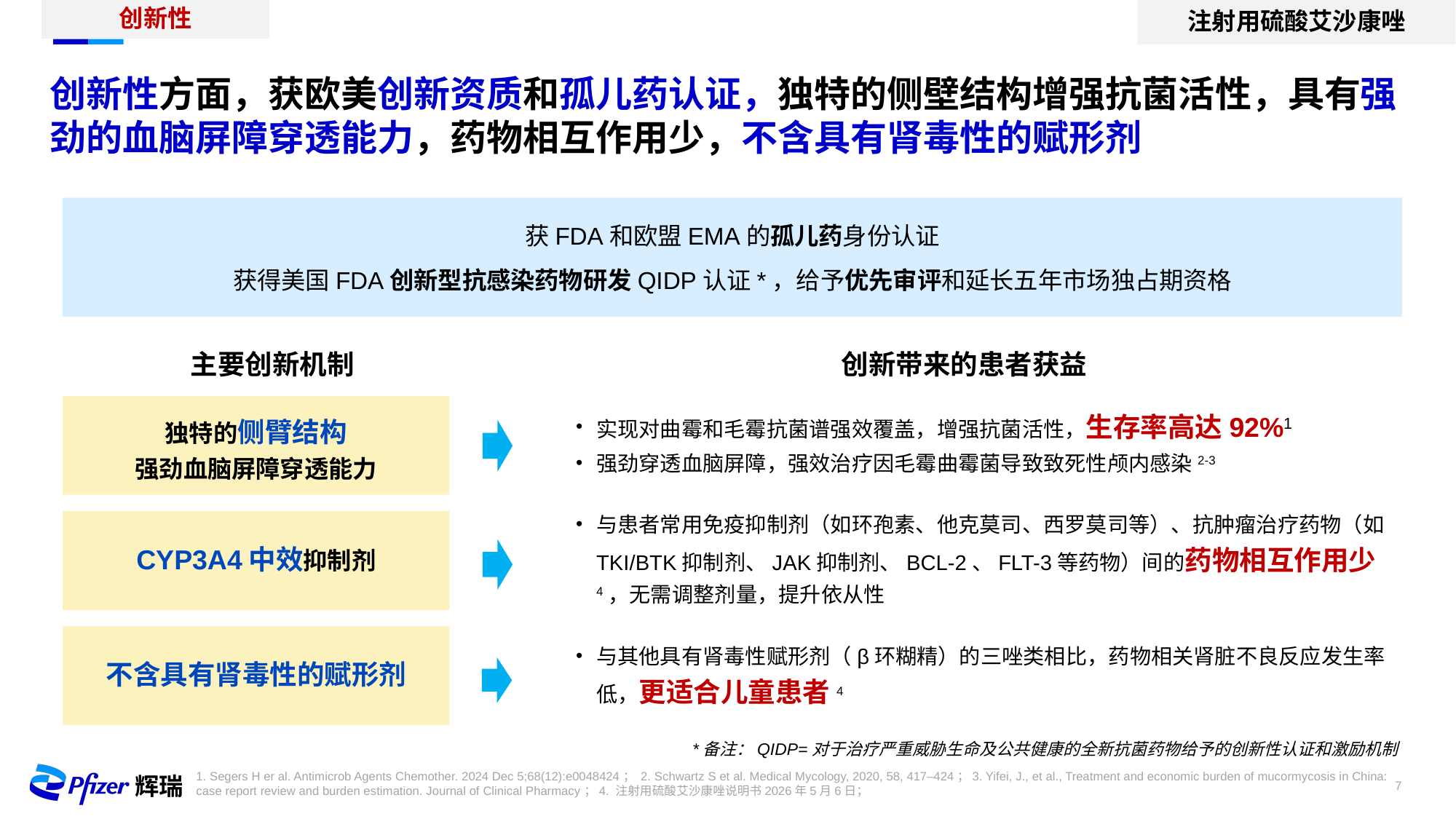

创新性
注射用硫酸艾沙康唑
创新性方面，获欧美创新资质和孤儿药认证，独特的侧壁结构增强抗菌活性，具有强劲的血脑屏障穿透能力，药物相互作用少，不含具有肾毒性的赋形剂

获FDA和欧盟EMA的孤儿药身份认证
获得美国FDA创新型抗感染药物研发QIDP认证*，给予优先审评和延长五年市场独占期资格
主要创新机制
创新带来的患者获益
独特的侧臂结构
强劲血脑屏障穿透能力
实现对曲霉和毛霉抗菌谱强效覆盖，增强抗菌活性，生存率高达92%1
强劲穿透血脑屏障，强效治疗因毛霉曲霉菌导致致死性颅内感染2-3

与患者常用免疫抑制剂（如环孢素、他克莫司、西罗莫司等）、抗肿瘤治疗药物（如TKI/BTK抑制剂、JAK抑制剂、BCL-2、FLT-3等药物）间的药物相互作用少4，无需调整剂量，提升依从性
CYP3A4中效抑制剂

与其他具有肾毒性赋形剂（β环糊精）的三唑类相比，药物相关肾脏不良反应发生率低，更适合儿童患者4
不含具有肾毒性的赋形剂

*备注：QIDP=对于治疗严重威胁生命及公共健康的全新抗菌药物给予的创新性认证和激励机制
1. Segers H er al. Antimicrob Agents Chemother. 2024 Dec 5;68(12):e0048424； 2. Schwartz S et al. Medical Mycology, 2020, 58, 417–424；3. Yifei, J., et al., Treatment and economic burden of mucormycosis in China: case report review and burden estimation. Journal of Clinical Pharmacy；4. 注射用硫酸艾沙康唑说明书2026年5月6日；